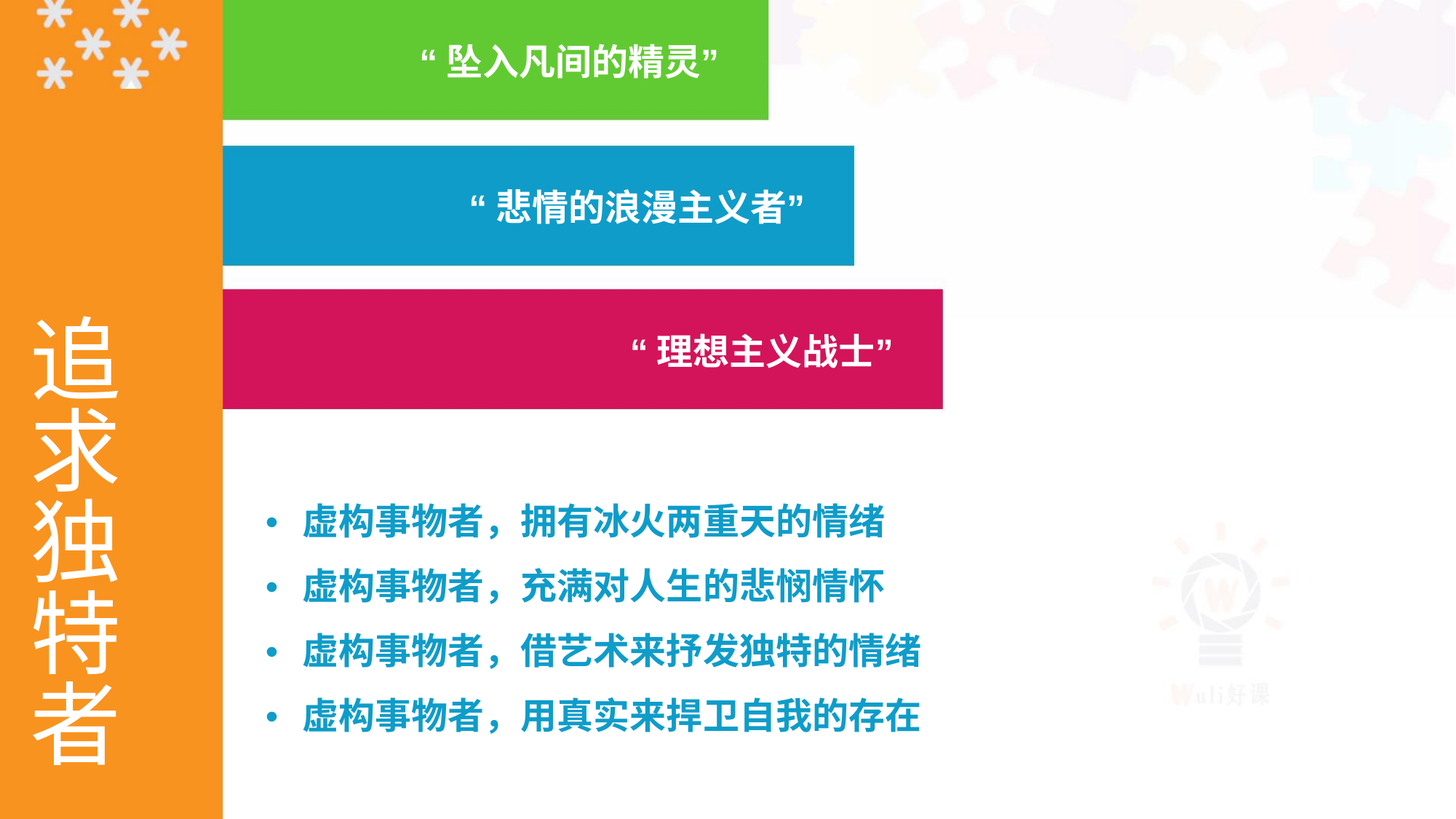

“坠入凡间的精灵”
“悲情的浪漫主义者”
追
求
独
特
者
“理想主义战士”
• 虚构事物者，拥有冰火两重天的情绪
• 虚构事物者，充满对人生的悲悯情怀
• 虚构事物者，借艺术来抒发独特的情绪
• 虚构事物者，用真实来捍卫自我的存在